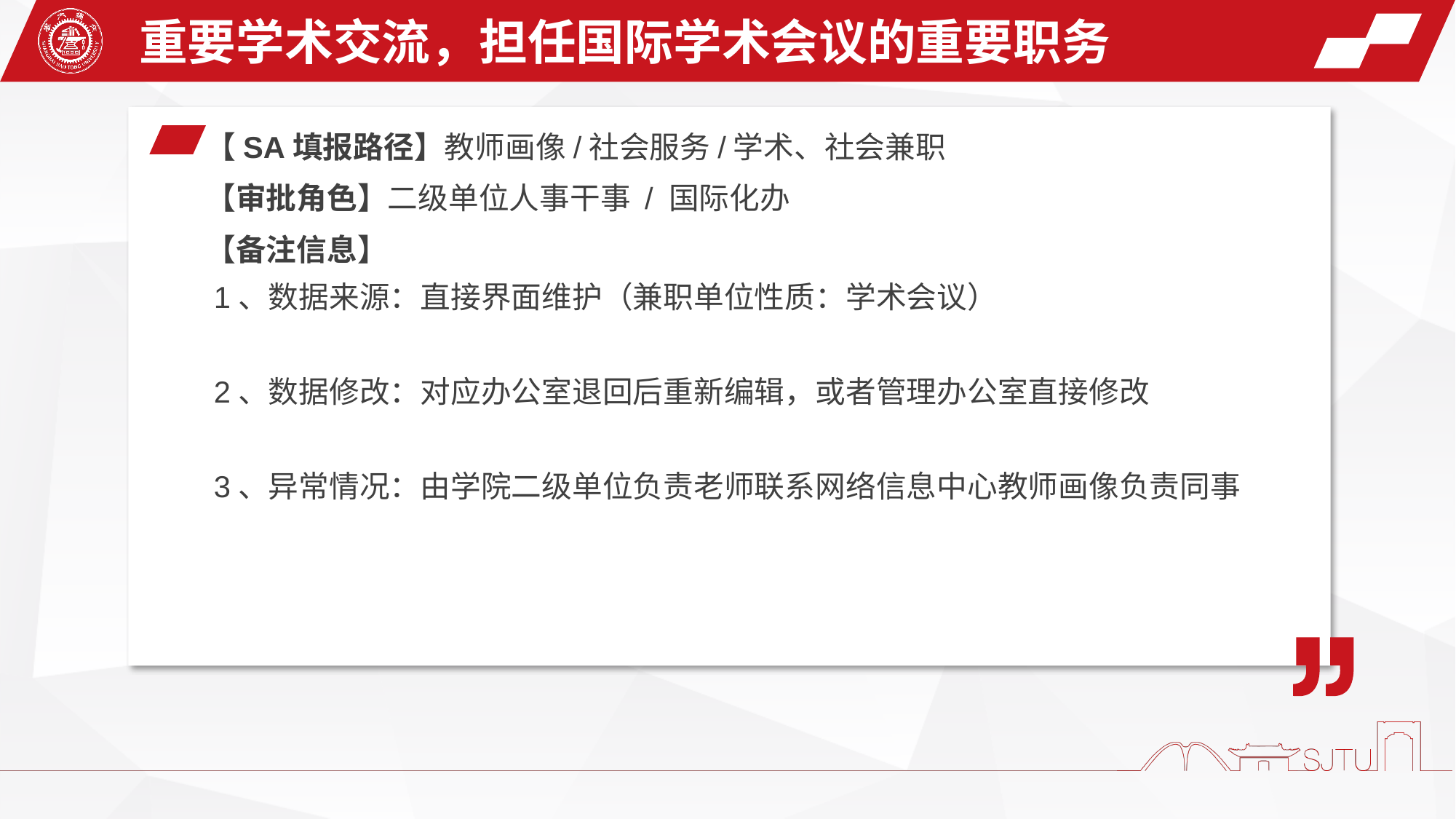

重要学术交流，担任国际学术会议的重要职务

【SA填报路径】教师画像/社会服务/学术、社会兼职

【审批角色】二级单位人事干事 / 国际化办
【备注信息】
 1、数据来源：直接界面维护（兼职单位性质：学术会议）

 2、数据修改：对应办公室退回后重新编辑，或者管理办公室直接修改

 3、异常情况：由学院二级单位负责老师联系网络信息中心教师画像负责同事